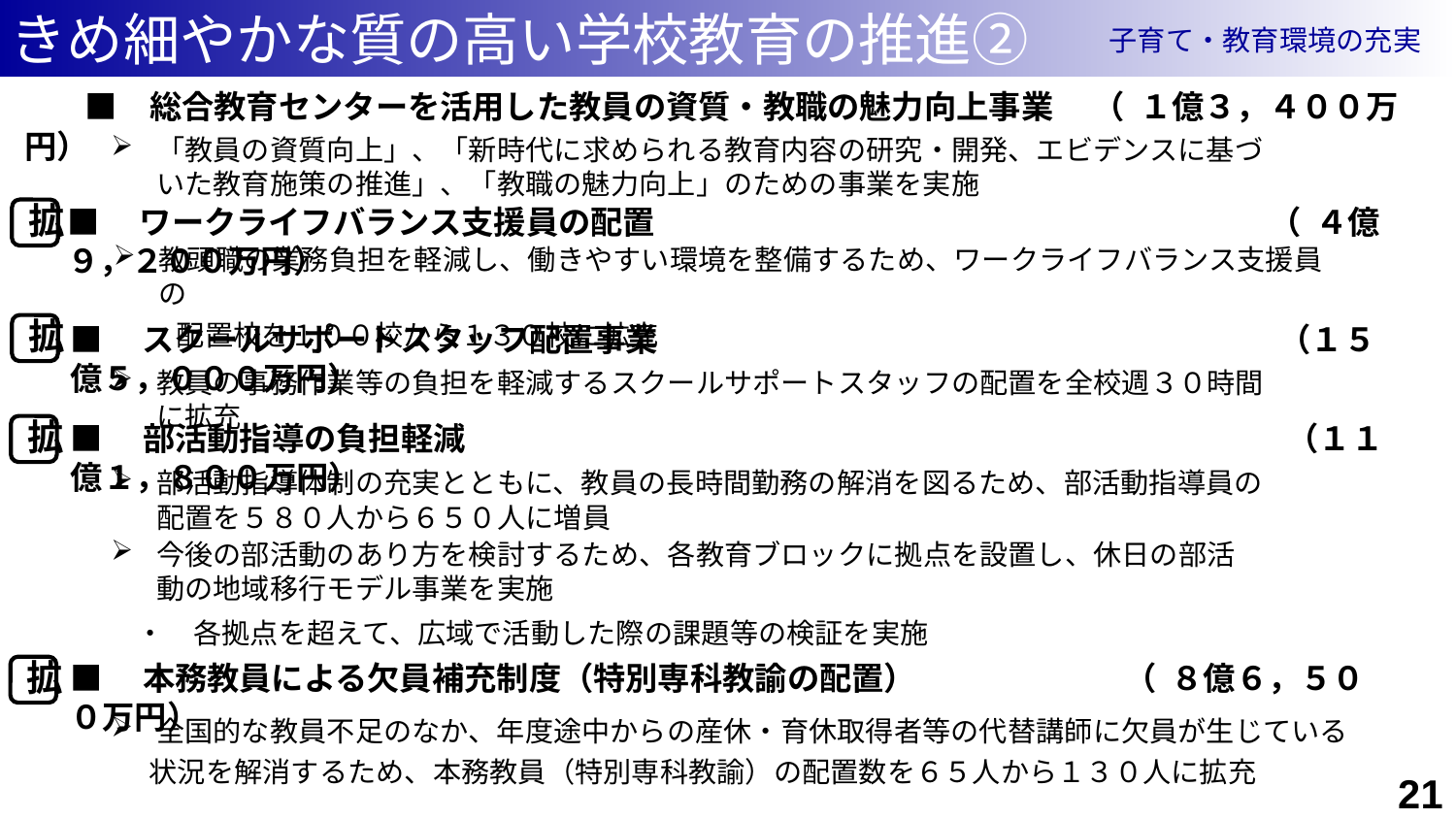

きめ細やかな質の高い学校教育の推進②
子育て・教育環境の充実
　　■　総合教育センターを活用した教員の資質・教職の魅力向上事業 　（  １億３，４００万円）
「教員の資質向上」、「新時代に求められる教育内容の研究・開発、エビデンスに基づいた教育施策の推進」、「教職の魅力向上」のための事業を実施
■　ワークライフバランス支援員の配置　　　　　　　　　　　　　　　　　　　（  ４億９，２００万円）
拡
教頭職の業務負担を軽減し、働きやすい環境を整備するため、ワークライフバランス支援員の
　　 配置校を１００校から１３０校に拡充
■　スクールサポートスタッフ配置事業　　　　　　　　　　　　　　　　　　　 （１５億５，０００万円）
拡
教員の事務作業等の負担を軽減するスクールサポートスタッフの配置を全校週３０時間に拡充
■　部活動指導の負担軽減　　　　　　　　　　　　　 　　　　　　　　　　　 　（１１億１，８００万円）
拡
部活動指導体制の充実とともに、教員の長時間勤務の解消を図るため、部活動指導員の配置を５８０人から６５０人に増員
今後の部活動のあり方を検討するため、各教育ブロックに拠点を設置し、休日の部活動の地域移行モデル事業を実施
・　各拠点を超えて、広域で活動した際の課題等の検証を実施
■　本務教員による欠員補充制度（特別専科教諭の配置） 　　　　　 　（  ８億６，５００万円）
拡
全国的な教員不足のなか、年度途中からの産休・育休取得者等の代替講師に欠員が生じている
     状況を解消するため、本務教員（特別専科教諭）の配置数を６５人から１３０人に拡充
21